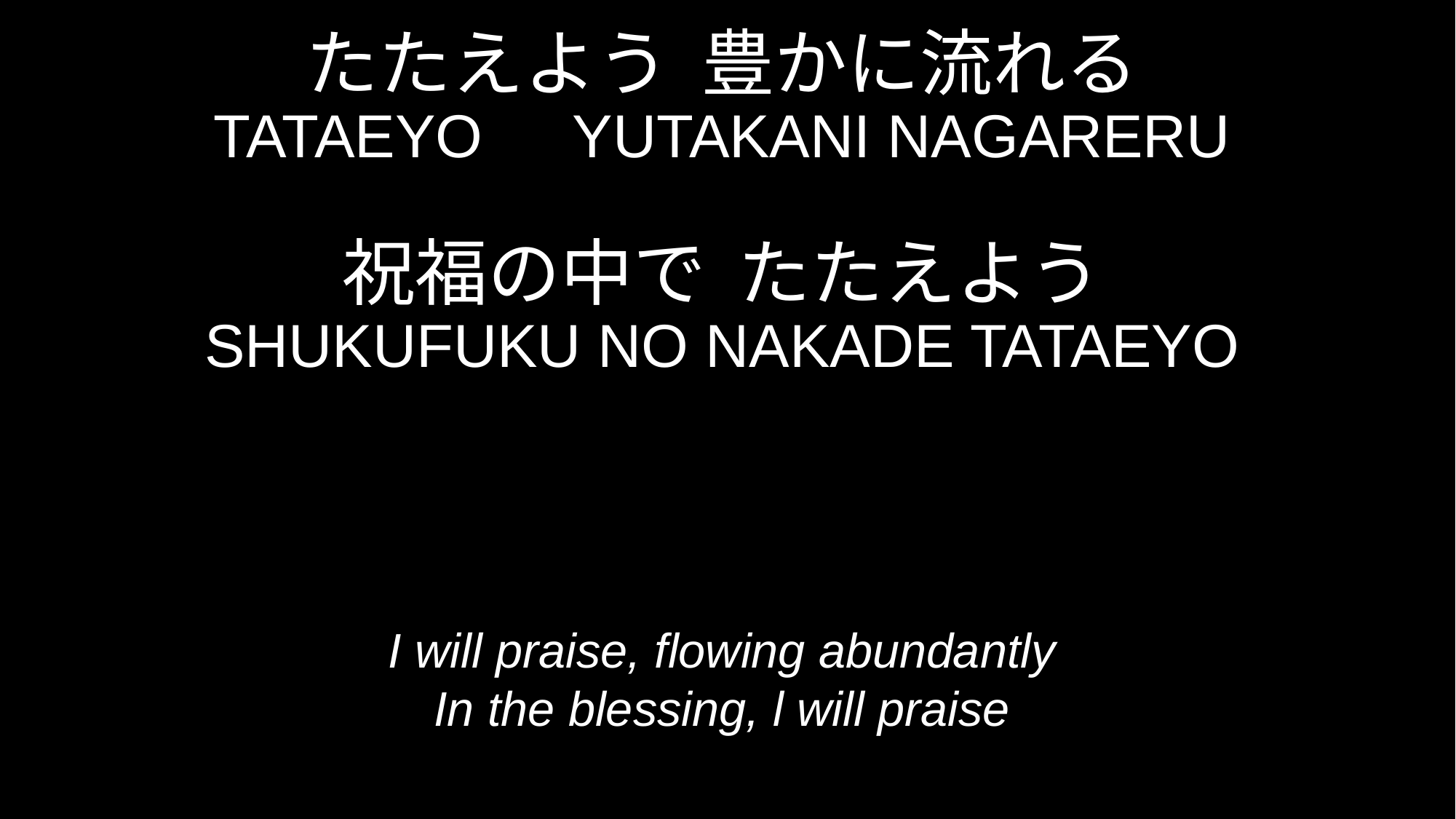

たたえよう  豊かに流れる
TATAEYO　YUTAKANI NAGARERU

祝福の中で  たたえよう
SHUKUFUKU NO NAKADE TATAEYO
I will praise, flowing abundantly
In the blessing, l will praise